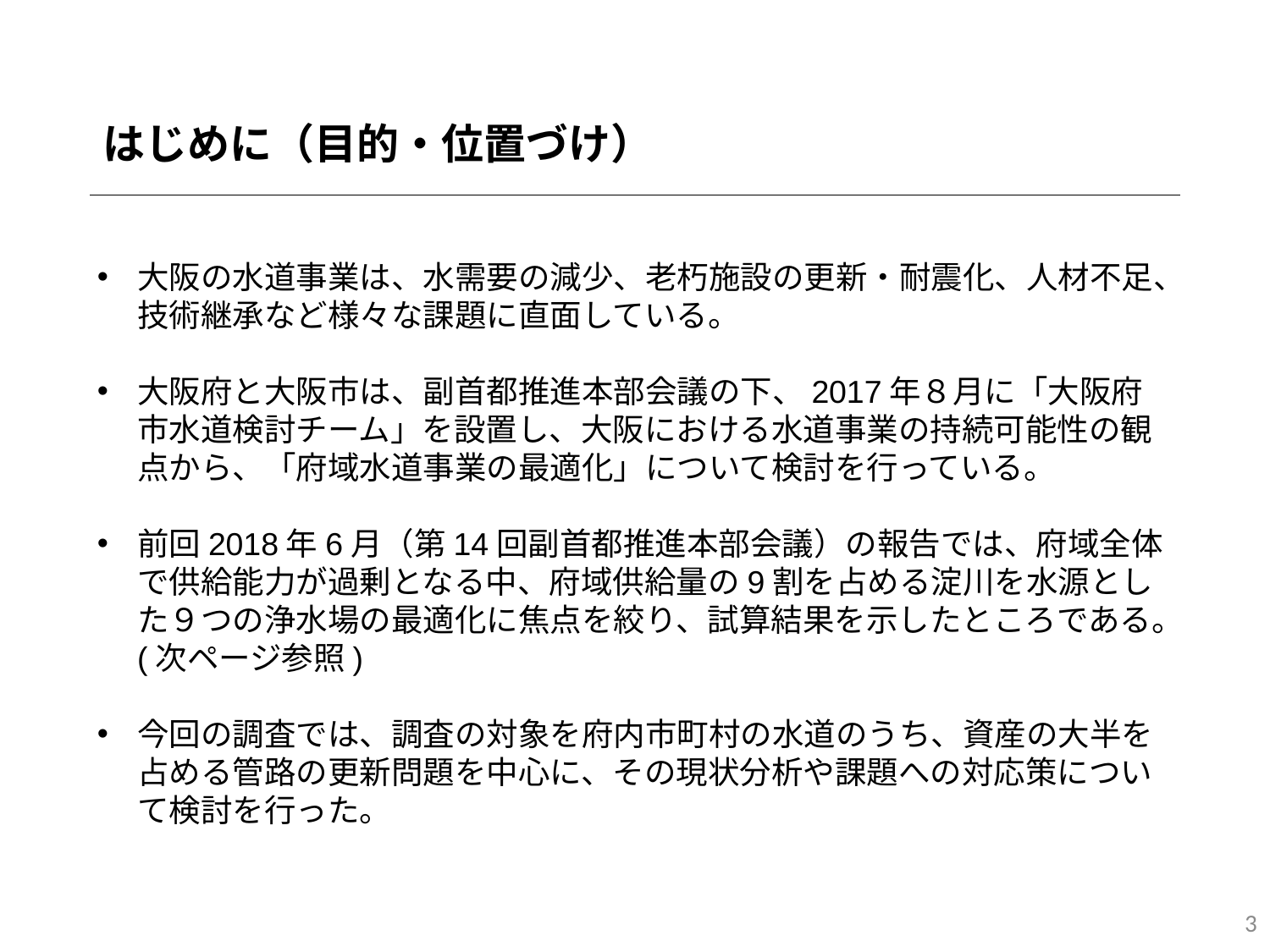

はじめに（目的・位置づけ）
大阪の水道事業は、水需要の減少、老朽施設の更新・耐震化、人材不足、技術継承など様々な課題に直面している。

大阪府と大阪市は、副首都推進本部会議の下、2017年８月に「大阪府市水道検討チーム」を設置し、大阪における水道事業の持続可能性の観点から、「府域水道事業の最適化」について検討を行っている。

前回2018年6月（第14回副首都推進本部会議）の報告では、府域全体で供給能力が過剰となる中、府域供給量の9割を占める淀川を水源とした９つの浄水場の最適化に焦点を絞り、試算結果を示したところである。(次ページ参照)

今回の調査では、調査の対象を府内市町村の水道のうち、資産の大半を占める管路の更新問題を中心に、その現状分析や課題への対応策について検討を行った。
3